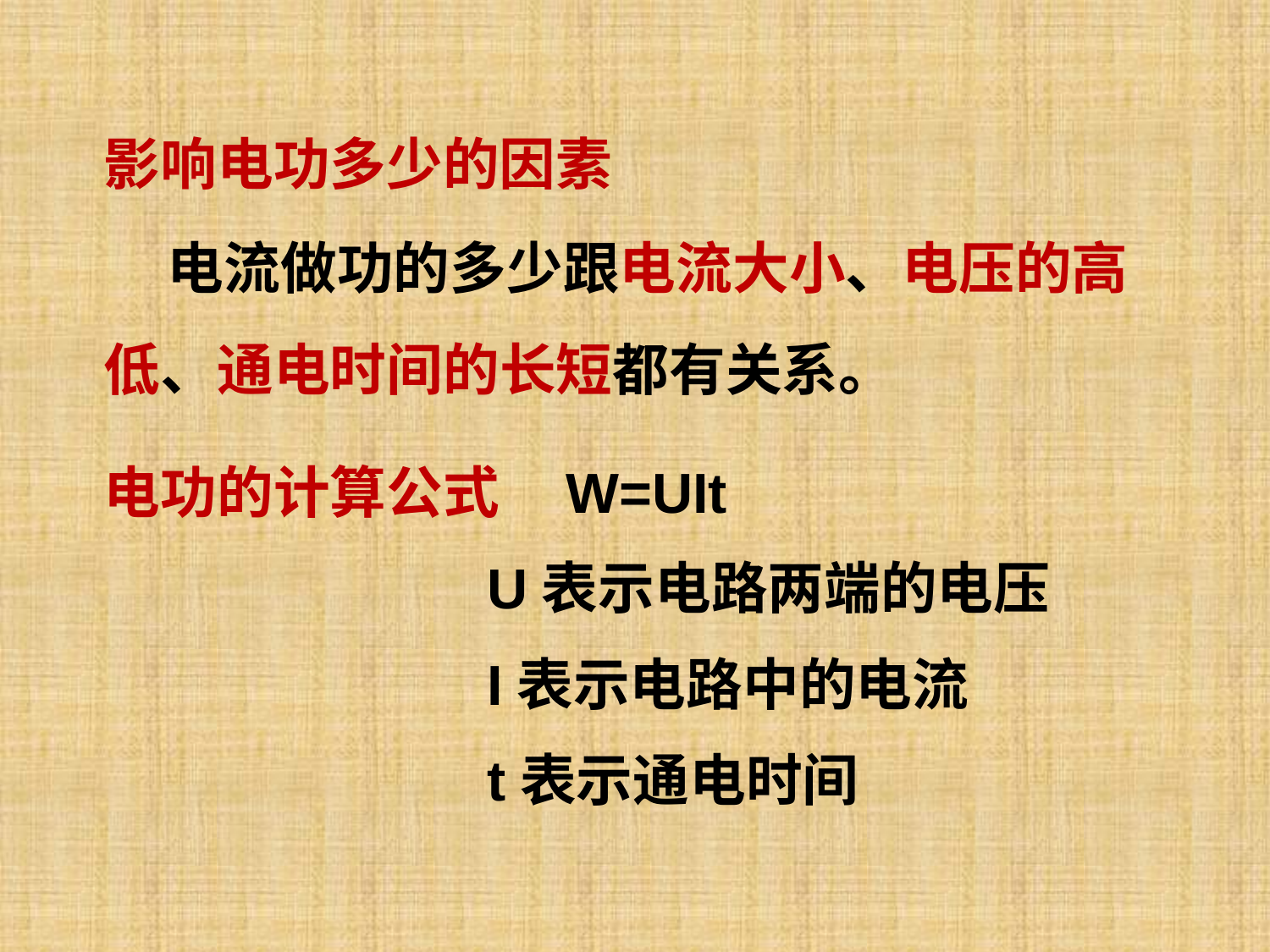

影响电功多少的因素
电流做功的多少跟电流大小、电压的高低、通电时间的长短都有关系。
电功的计算公式
     W=UIt
U表示电路两端的电压
I表示电路中的电流
t表示通电时间